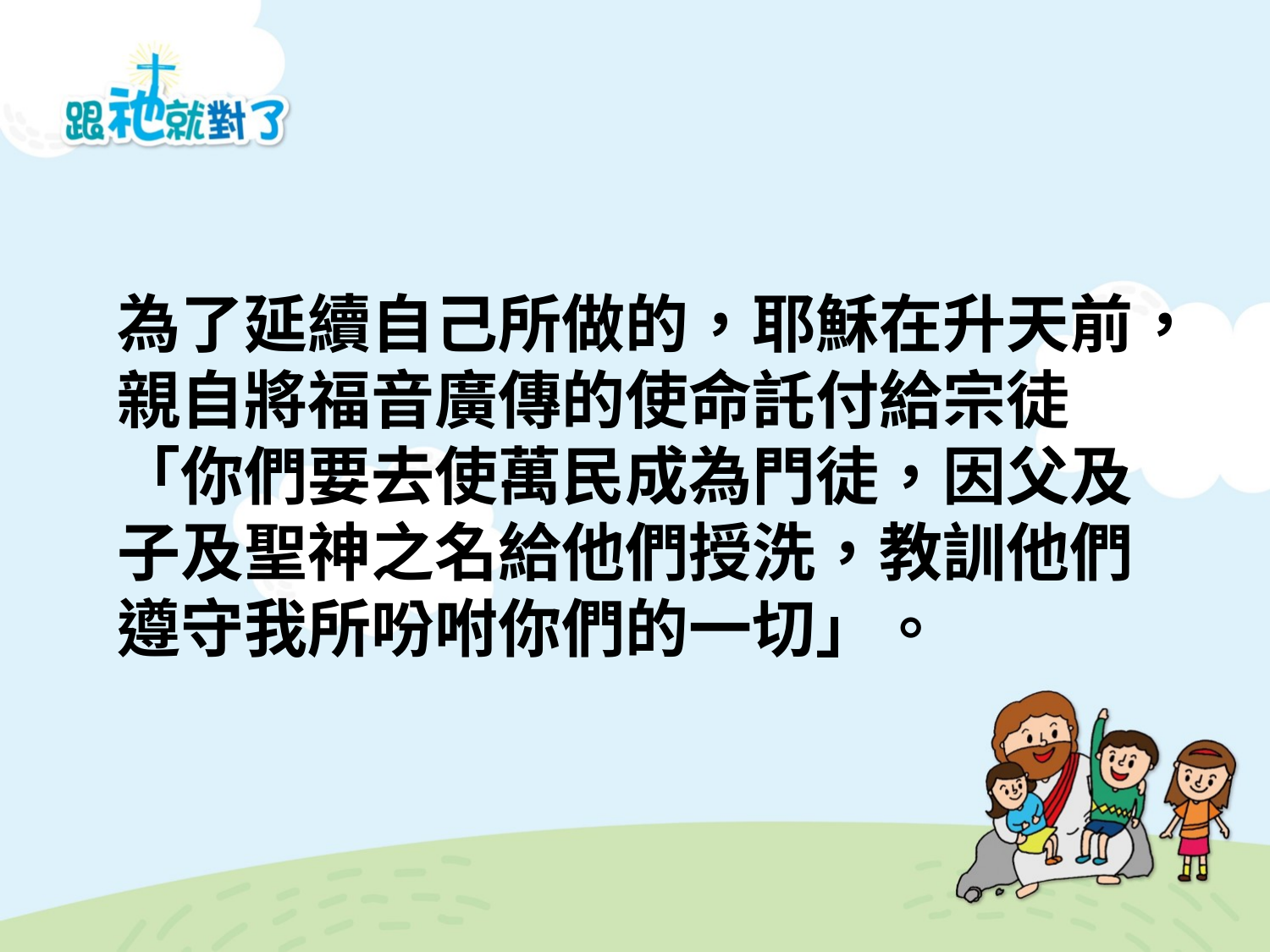

為了延續自己所做的，耶穌在升天前，親自將福音廣傳的使命託付給宗徒「你們要去使萬民成為門徒，因父及子及聖神之名給他們授洗，教訓他們遵守我所吩咐你們的一切」。